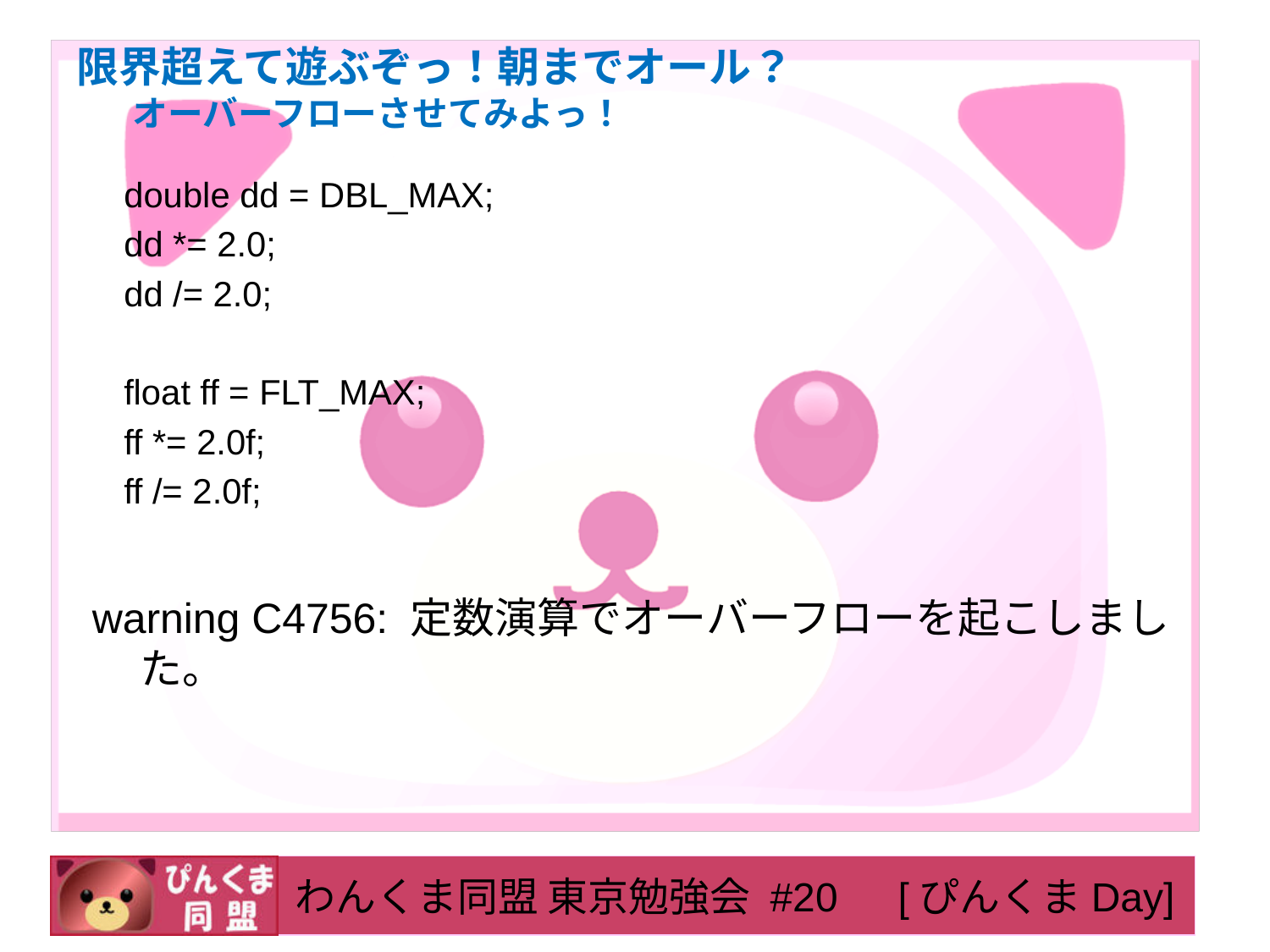

# 限界超えて遊ぶぞっ！朝までオール？ オーバーフローさせてみよっ！
	double dd = DBL_MAX;
	dd *= 2.0;
	dd /= 2.0;

	float ff = FLT_MAX;
	ff *= 2.0f;
	ff /= 2.0f;

warning C4756: 定数演算でオーバーフローを起こしました。